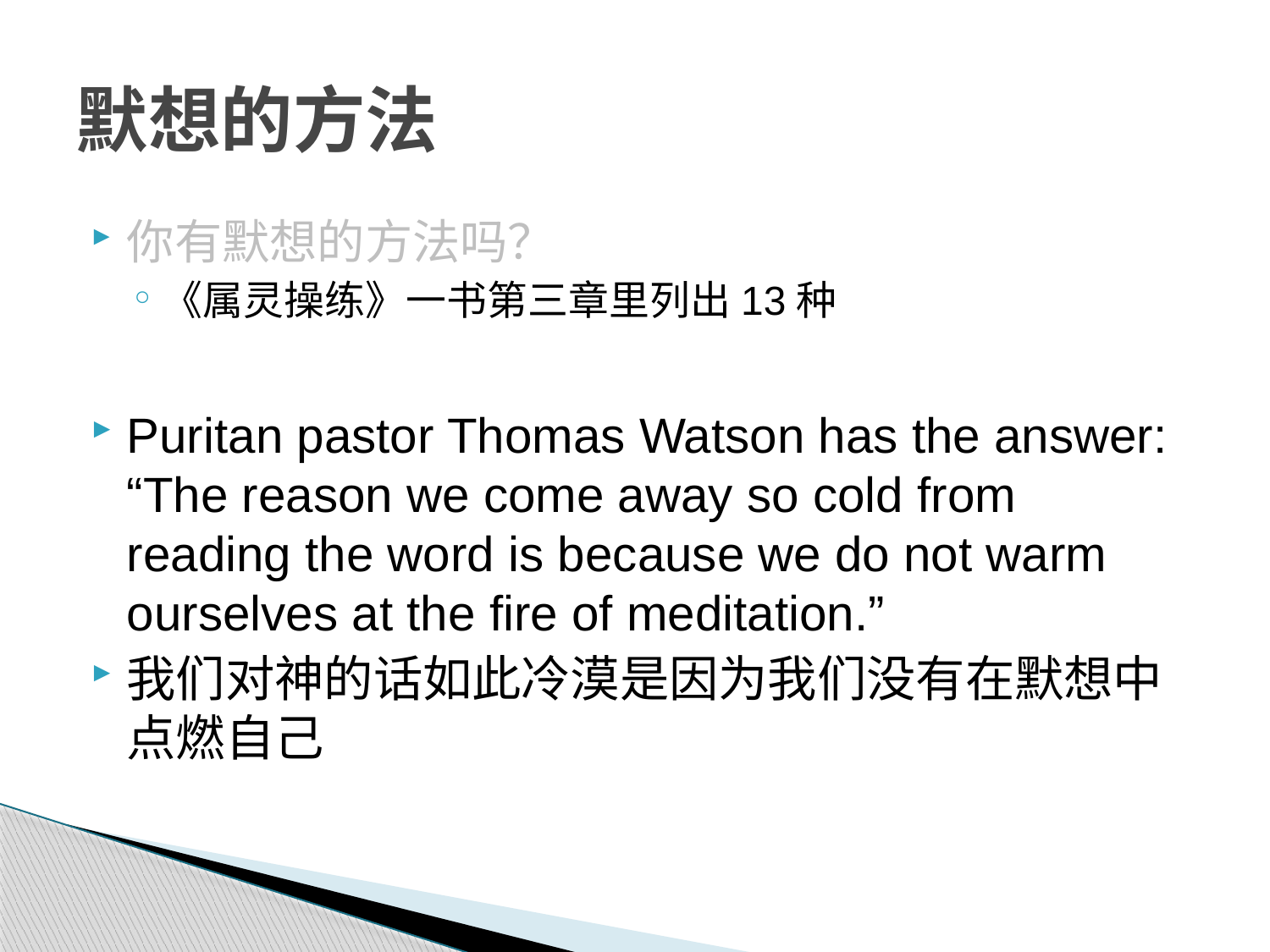

# 默想的方法
你有默想的方法吗？
《属灵操练》一书第三章里列出13种

Puritan pastor Thomas Watson has the answer: “The reason we come away so cold from reading the word is because we do not warm ourselves at the fire of meditation.”
我们对神的话如此冷漠是因为我们没有在默想中点燃自己